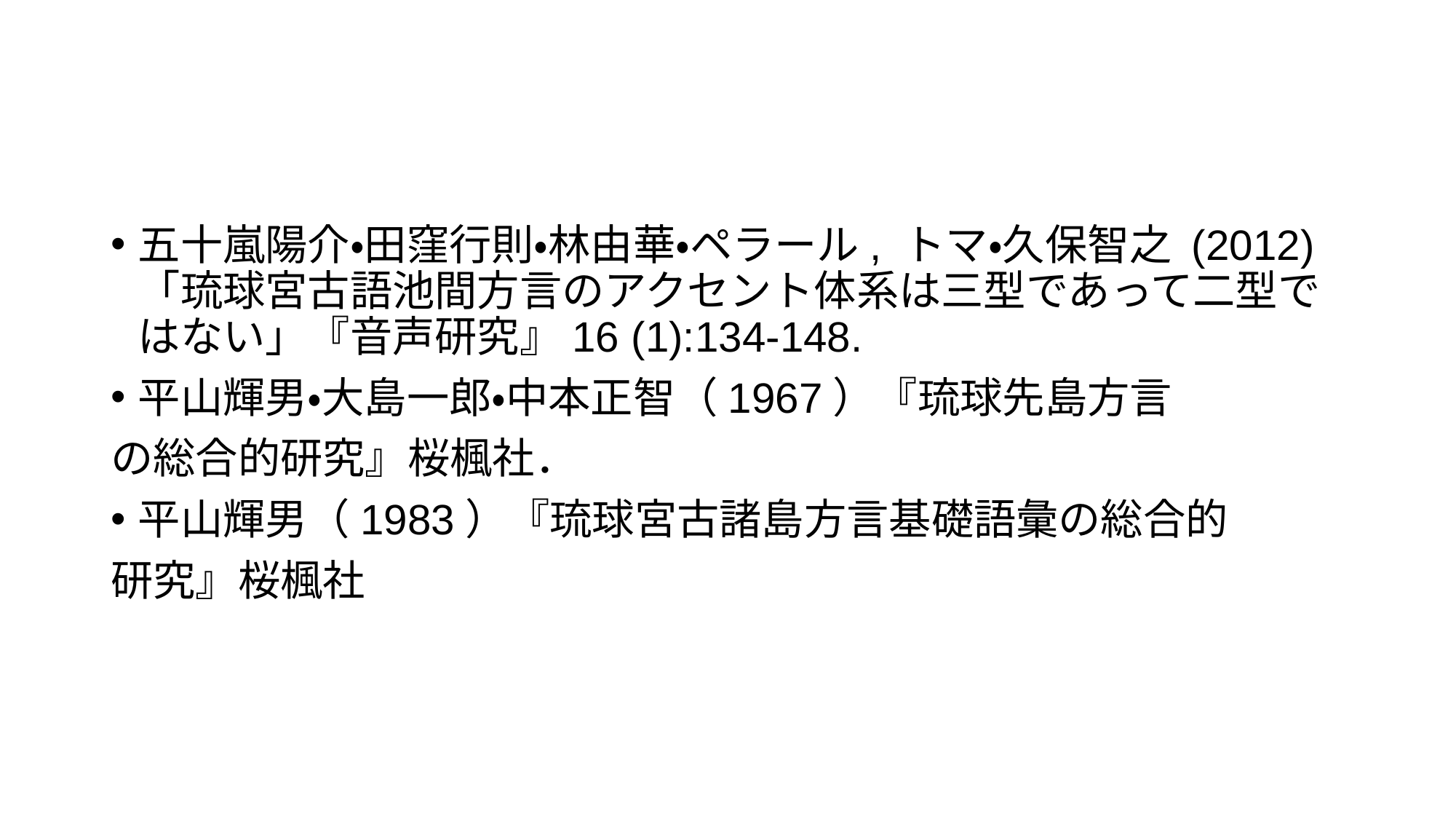

#
五十嵐陽介・田窪行則・林由華・ペラール, トマ・久保智之 (2012)「琉球宮古語池間方言のアクセント体系は三型であって二型ではない」『音声研究』16 (1):134-148.
平山輝男・大島一郎・中本正智（1967）『琉球先島方言
の総合的研究』桜楓社．
平山輝男（1983）『琉球宮古諸島方言基礎語彙の総合的
研究』桜楓社